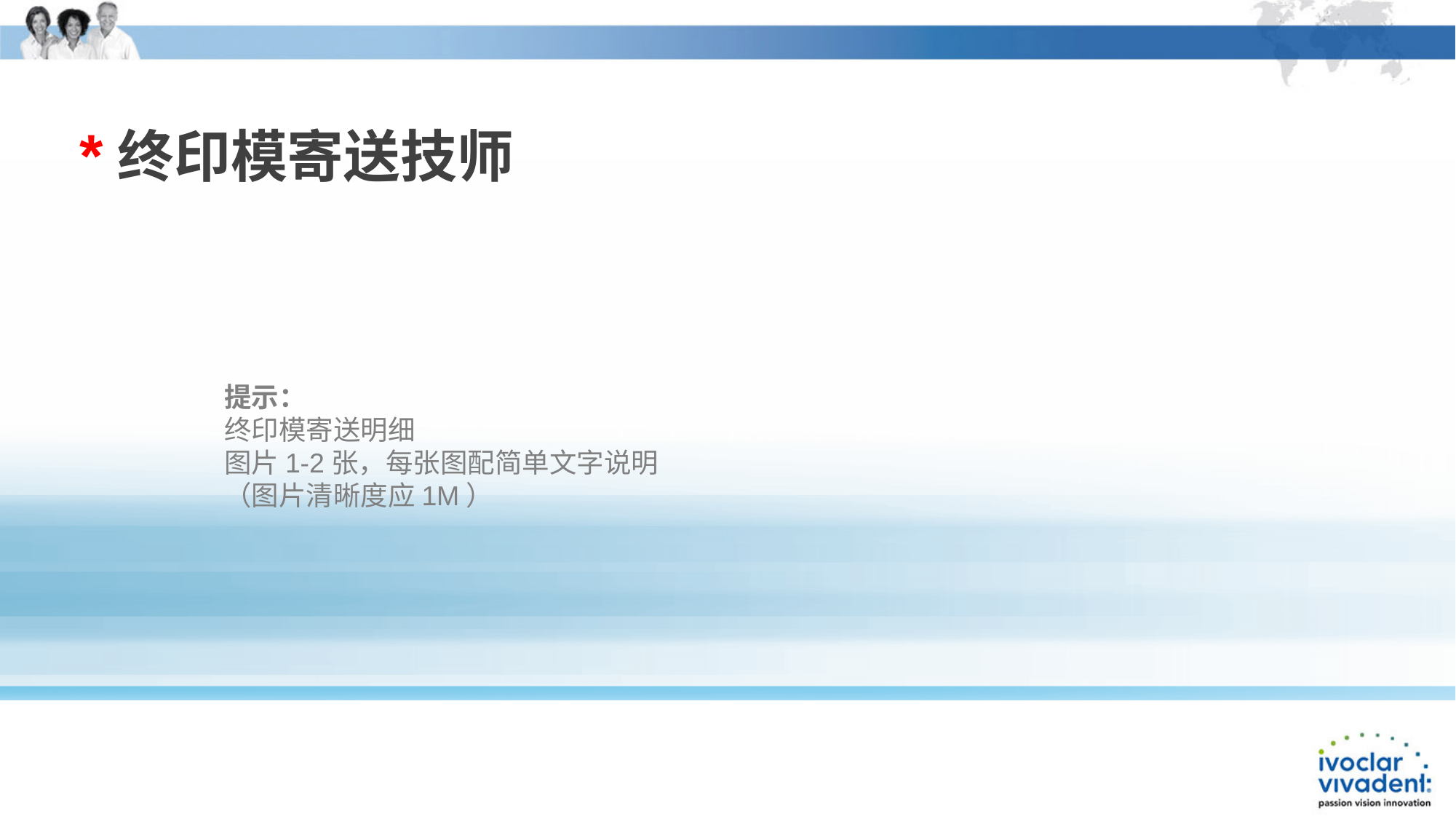

# *终印模寄送技师
提示：
终印模寄送明细
图片1-2张，每张图配简单文字说明
（图片清晰度应1M）